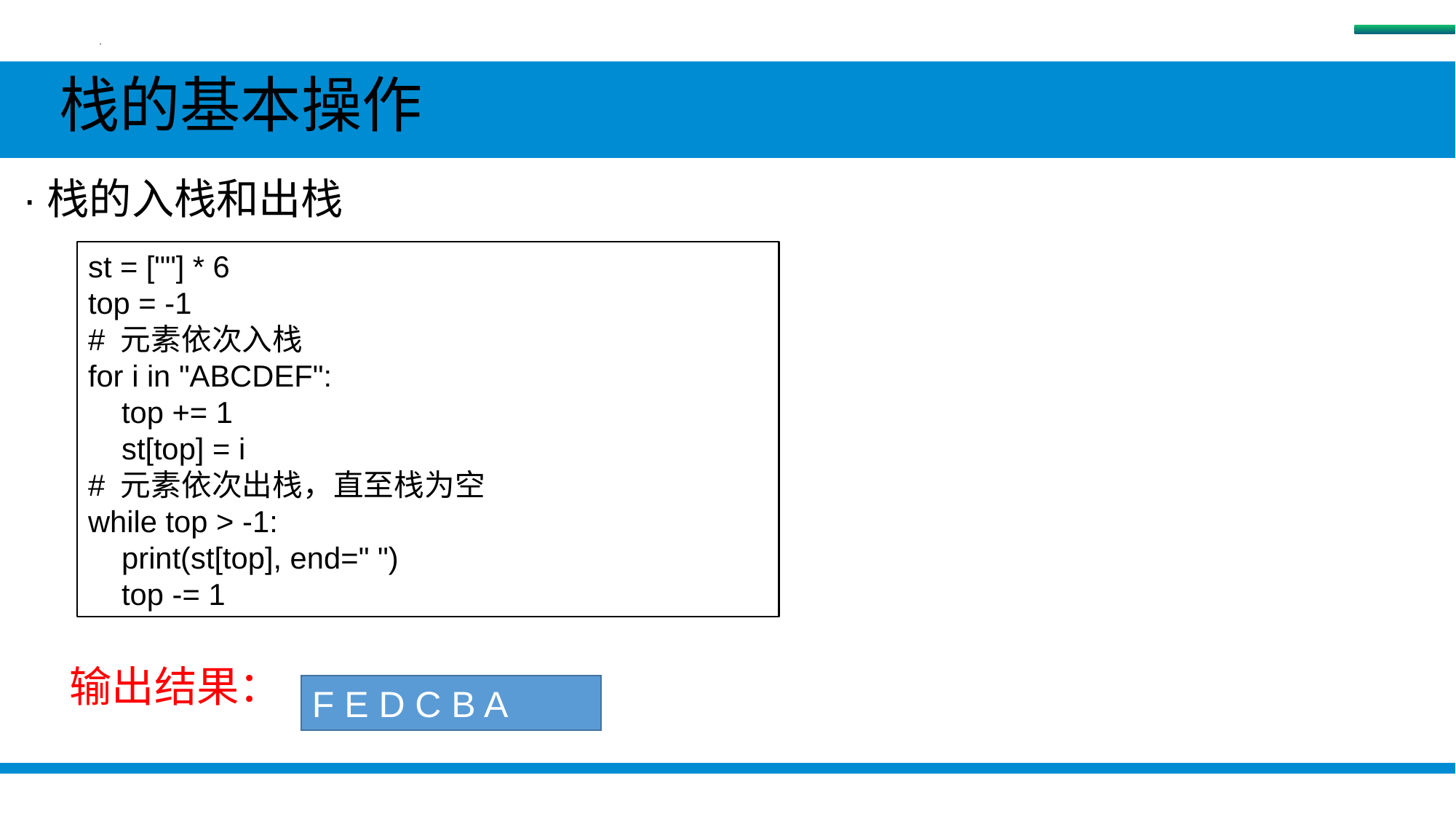

栈

  栈的基本操作
 ·栈的入栈和出栈
st = [""] * 6
top = -1
# 元素依次入栈
for i in "ABCDEF":
    top += 1
    st[top] = i
# 元素依次出栈，直至栈为空
while top > -1:
    print(st[top], end=" ")
    top -= 1
输出结果：
F E D C B A
#